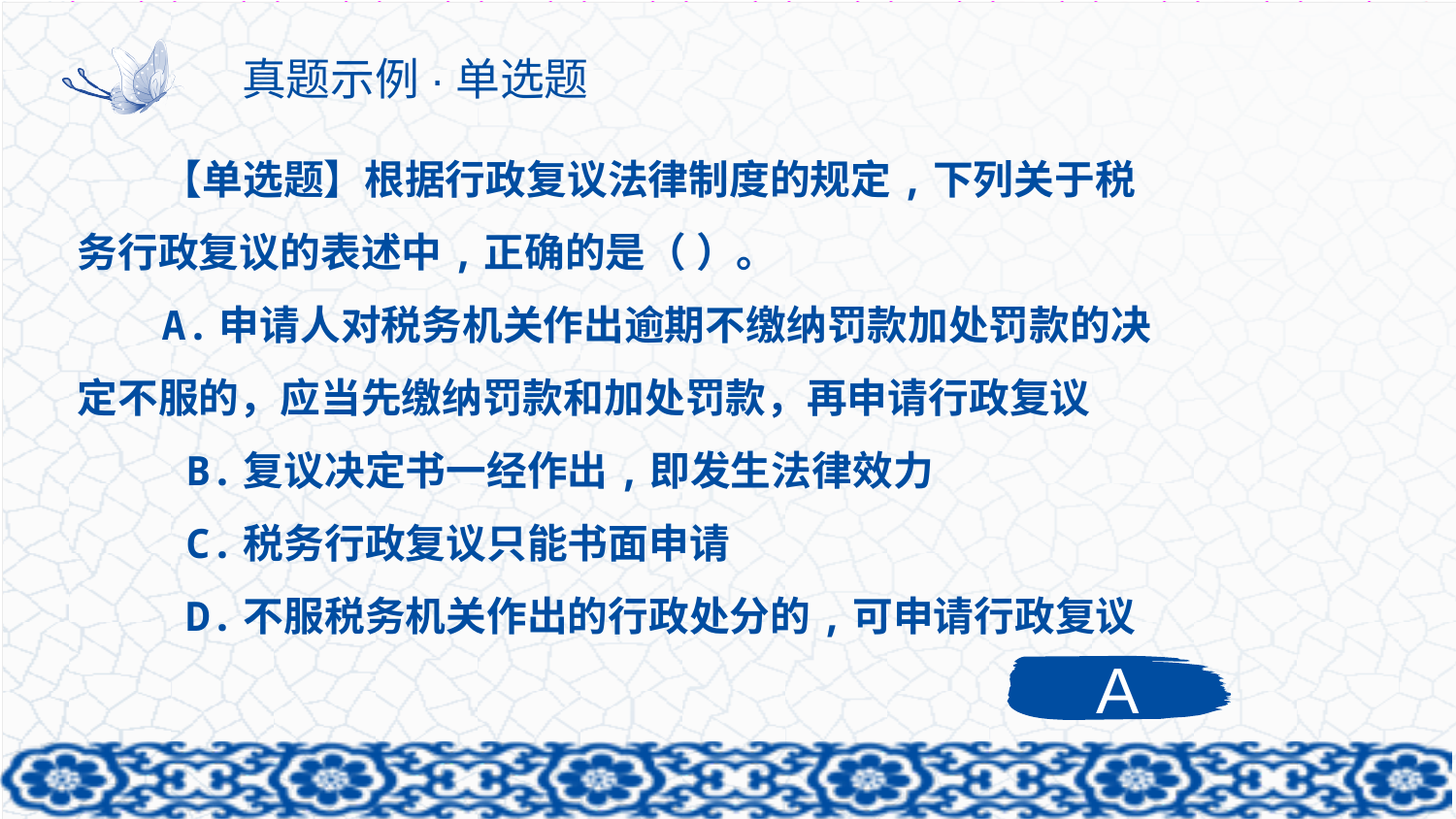

# 真题示例·单选题
【单选题】根据行政复议法律制度的规定,下列关于税务行政复议的表述中,正确的是（ ）。
A.申请人对税务机关作出逾期不缴纳罚款加处罚款的决定不服的，应当先缴纳罚款和加处罚款，再申请行政复议
 B.复议决定书一经作出,即发生法律效力
 C.税务行政复议只能书面申请
 D.不服税务机关作出的行政处分的,可申请行政复议

A